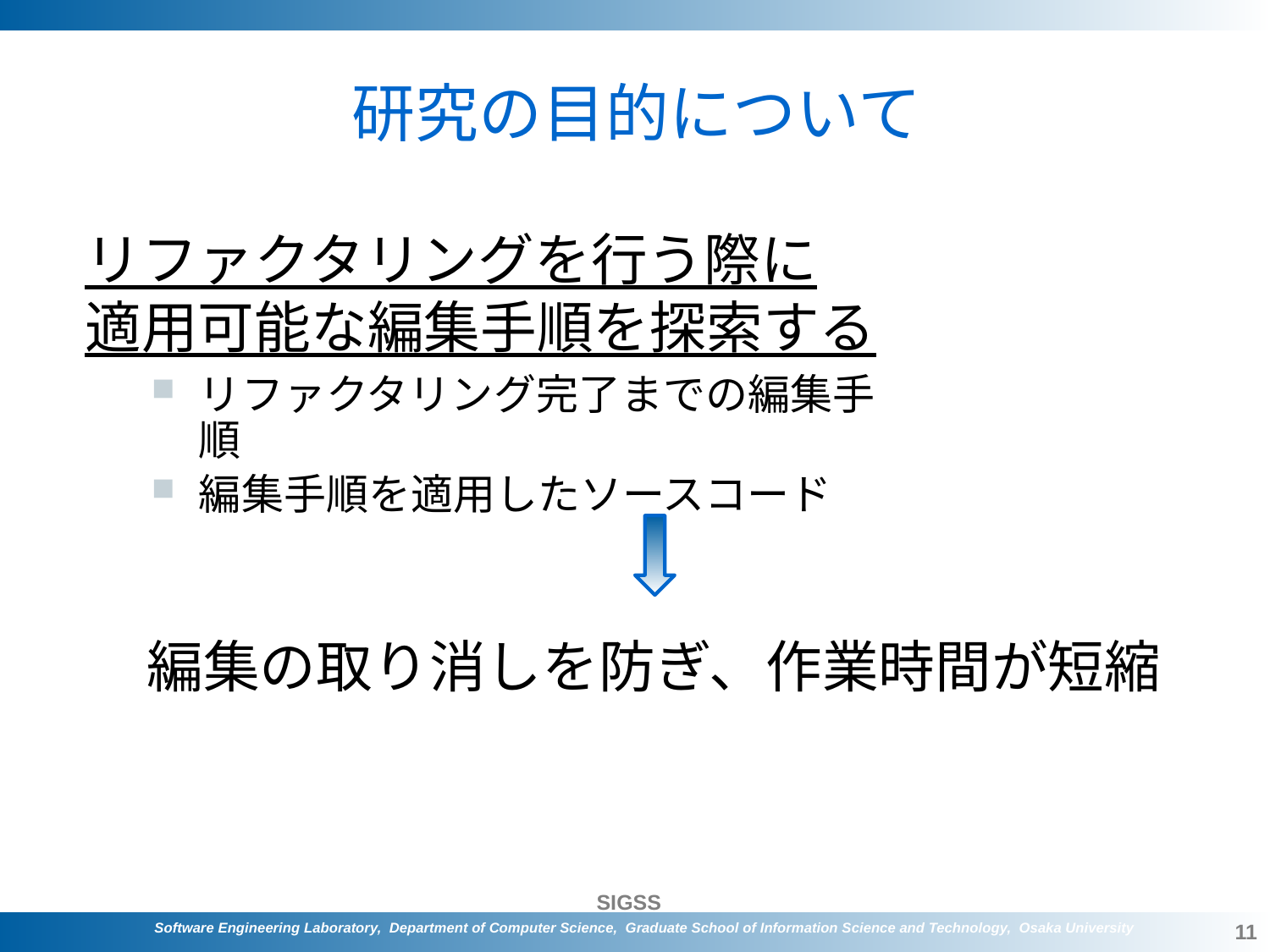

# 研究の目的について
リファクタリングを行う際に
適用可能な編集手順を探索する
リファクタリング完了までの編集手順
編集手順を適用したソースコード

編集の取り消しを防ぎ、作業時間が短縮

11
Software Engineering Laboratory,  Department of Computer Science,  Graduate School of Information Science and Technology,  Osaka University